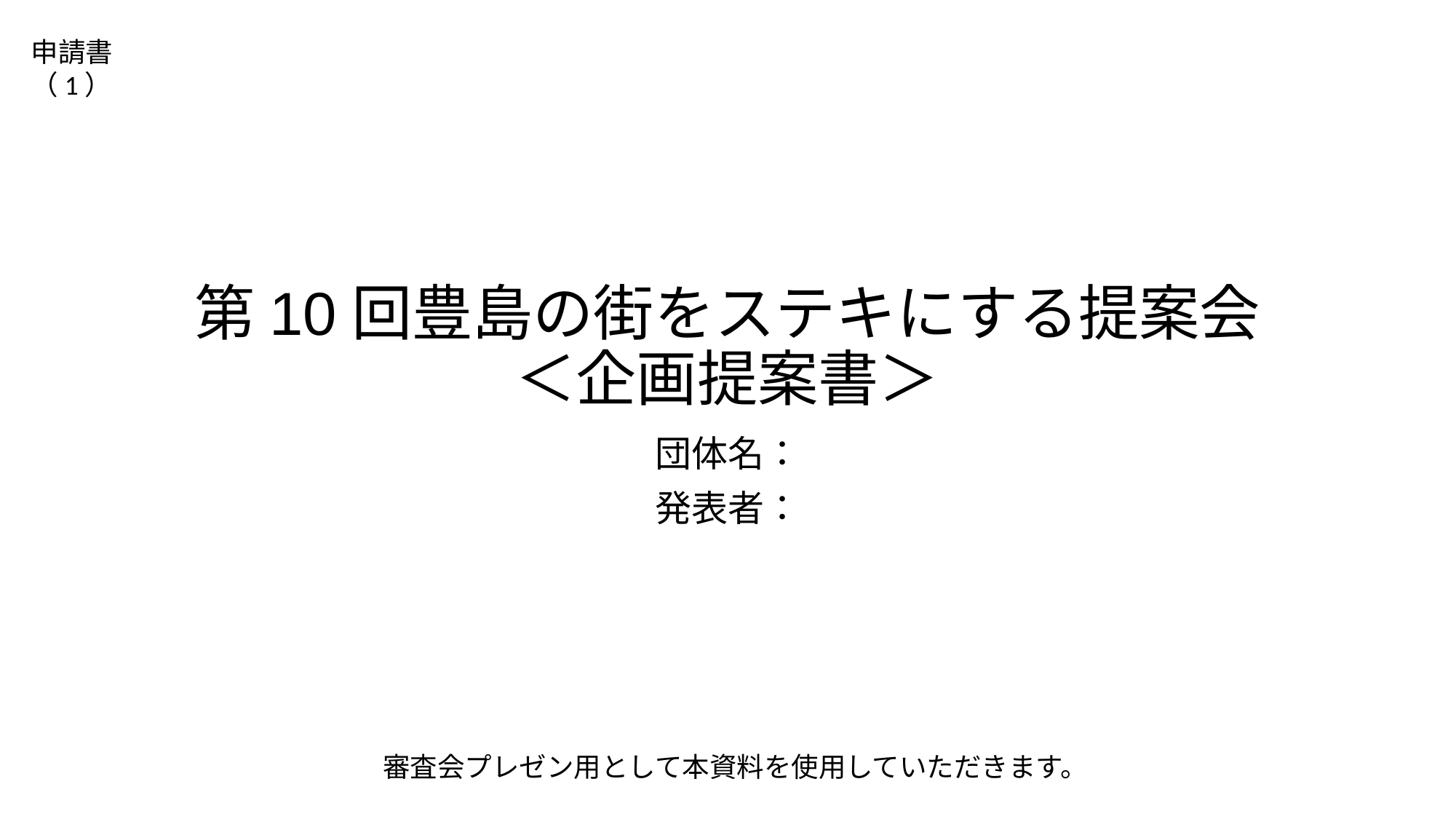

申請書（1）
# 第10回豊島の街をステキにする提案会 ＜企画提案書＞
団体名：
発表者：
審査会プレゼン用として本資料を使用していただきます。